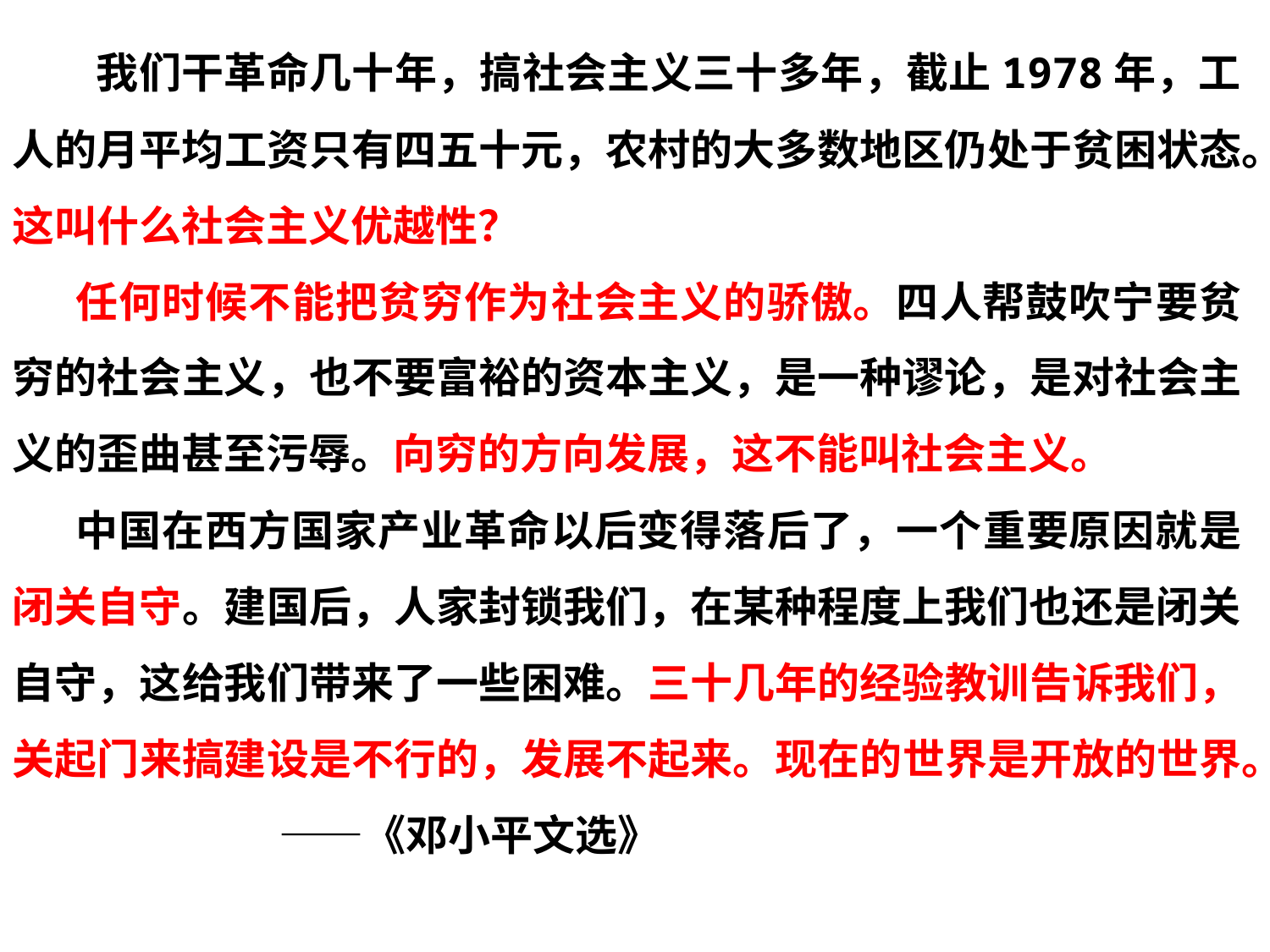

我们干革命几十年，搞社会主义三十多年，截止1978年，工人的月平均工资只有四五十元，农村的大多数地区仍处于贫困状态。这叫什么社会主义优越性？
任何时候不能把贫穷作为社会主义的骄傲。四人帮鼓吹宁要贫穷的社会主义，也不要富裕的资本主义，是一种谬论，是对社会主义的歪曲甚至污辱。向穷的方向发展，这不能叫社会主义。
中国在西方国家产业革命以后变得落后了，一个重要原因就是闭关自守。建国后，人家封锁我们，在某种程度上我们也还是闭关自守，这给我们带来了一些困难。三十几年的经验教训告诉我们，关起门来搞建设是不行的，发展不起来。现在的世界是开放的世界。                            ——《邓小平文选》